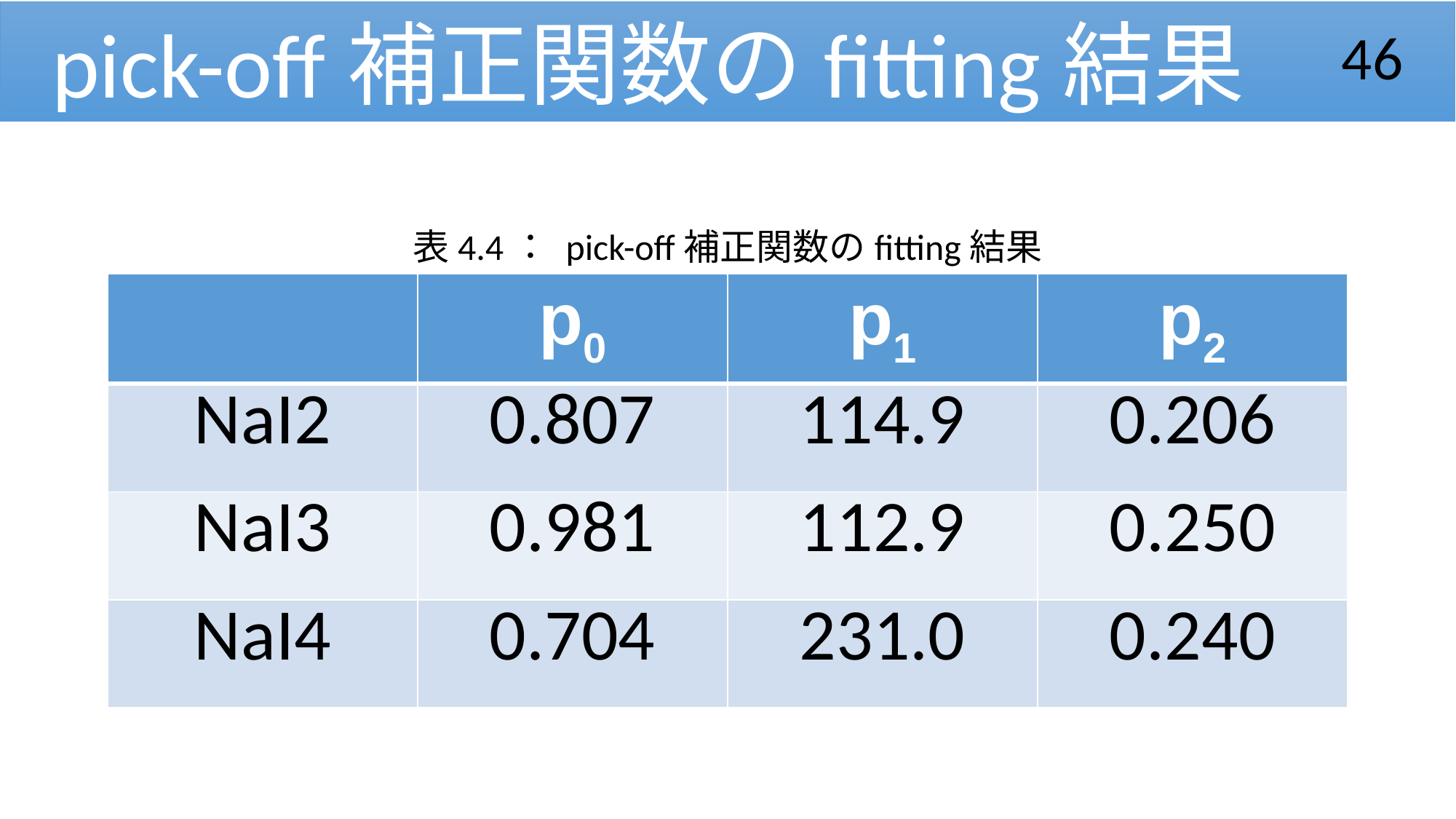

pick-off補正関数のfitting結果
46
表4.4： pick-off補正関数のfitting結果
|  | p0 | p1 | p2 |
| --- | --- | --- | --- |
| NaI2 | 0.807 | 114.9 | 0.206 |
| NaI3 | 0.981 | 112.9 | 0.250 |
| NaI4 | 0.704 | 231.0 | 0.240 |